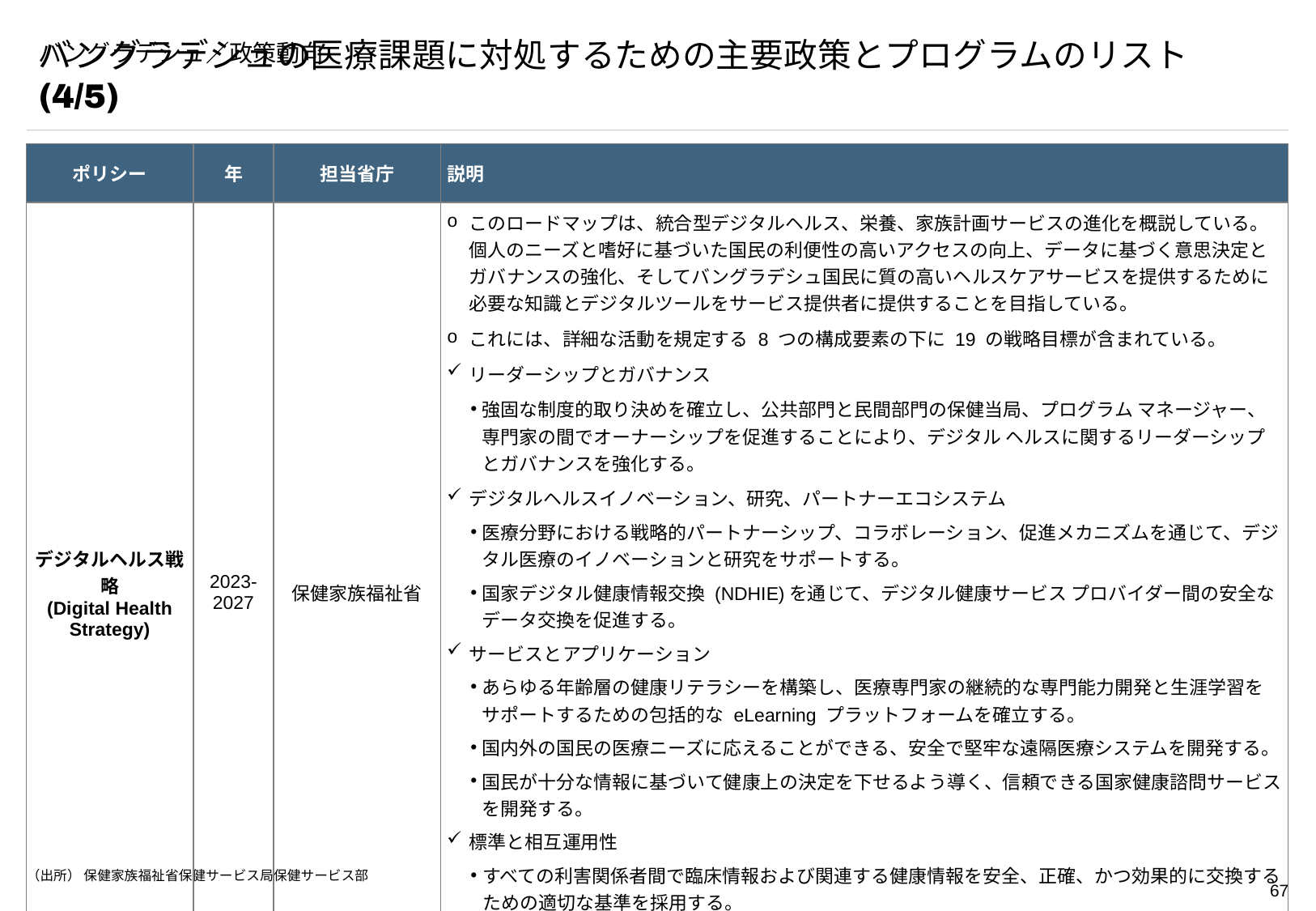

# バングラデシュ／政策動向
バングラデシュの医療課題に対処するための主要政策とプログラムのリスト (4/5)
| ポリシー | 年 | 担当省庁 | 説明 |
| --- | --- | --- | --- |
| デジタルヘルス戦略 (Digital Health Strategy) | 2023-2027 | 保健家族福祉省 | このロードマップは、統合型デジタルヘルス、栄養、家族計画サービスの進化を概説している。個人のニーズと嗜好に基づいた国民の利便性の高いアクセスの向上、データに基づく意思決定とガバナンスの強化、そしてバングラデシュ国民に質の高いヘルスケアサービスを提供するために必要な知識とデジタルツールをサービス提供者に提供することを目指している。 これには、詳細な活動を規定する 8 つの構成要素の下に 19 の戦略目標が含まれている。 リーダーシップとガバナンス 強固な制度的取り決めを確立し、公共部門と民間部門の保健当局、プログラム マネージャー、専門家の間でオーナーシップを促進することにより、デジタル ヘルスに関するリーダーシップとガバナンスを強化する。 デジタルヘルスイノベーション、研究、パートナーエコシステム 医療分野における戦略的パートナーシップ、コラボレーション、促進メカニズムを通じて、デジタル医療のイノベーションと研究をサポートする。 国家デジタル健康情報交換 (NDHIE)を通じて、デジタル健康サービス プロバイダー間の安全なデータ交換を促進する。 サービスとアプリケーション あらゆる年齢層の健康リテラシーを構築し、医療専門家の継続的な専門能力開発と生涯学習をサポートするための包括的な eLearning プラットフォームを確立する。 国内外の国民の医療ニーズに応えることができる、安全で堅牢な遠隔医療システムを開発する。 国民が十分な情報に基づいて健康上の決定を下せるよう導く、信頼できる国家健康諮問サービスを開発する。 標準と相互運用性 すべての利害関係者間で臨床情報および関連する健康情報を安全、正確、かつ効果的に交換するための適切な基準を採用する。 包括的なデジタルヘルス アーキテクチャと相互運用性フレームワークを確立し、シームレスで API ベースの、プラットフォームに依存しない情報交換を国民が利用できるようにする。 |
（出所） 保健家族福祉省保健サービス局保健サービス部